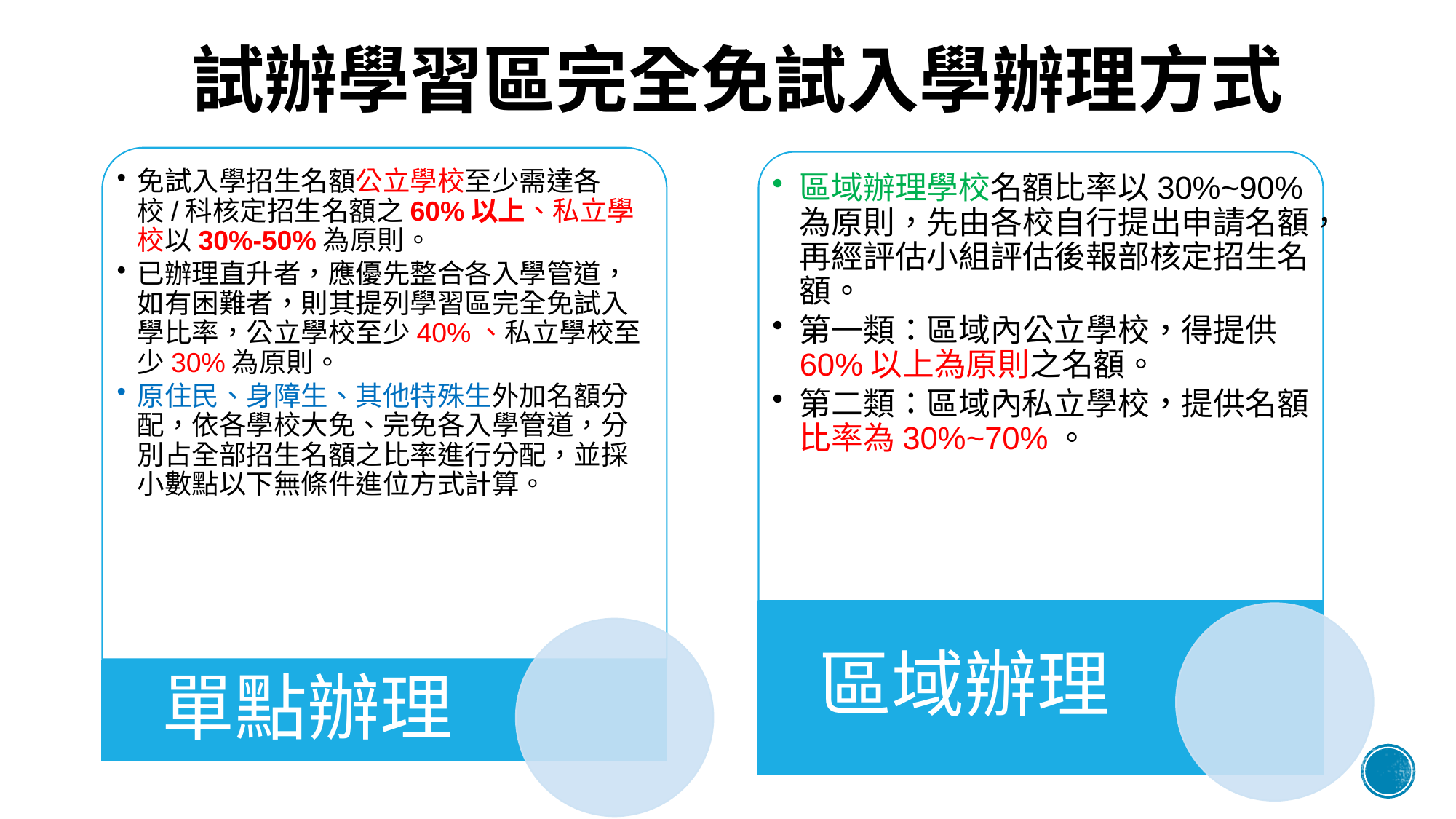

# 試辦學習區完全免試入學辦理方式
免試入學招生名額公立學校至少需達各校/科核定招生名額之60%以上、私立學校以30%-50%為原則。
已辦理直升者，應優先整合各入學管道， 如有困難者，則其提列學習區完全免試入學比率，公立學校至少40%、私立學校至少30%為原則。
原住民、身障生、其他特殊生外加名額分配，依各學校大免、完免各入學管道，分別占全部招生名額之比率進行分配，並採小數點以下無條件進位方式計算。
單點辦理
區域辦理學校名額比率以30%~90%為原則，先由各校自行提出申請名額，再經評估小組評估後報部核定招生名額。
第一類：區域內公立學校，得提供60%以上為原則之名額。
第二類：區域內私立學校，提供名額比率為30%~70%。
區域辦理